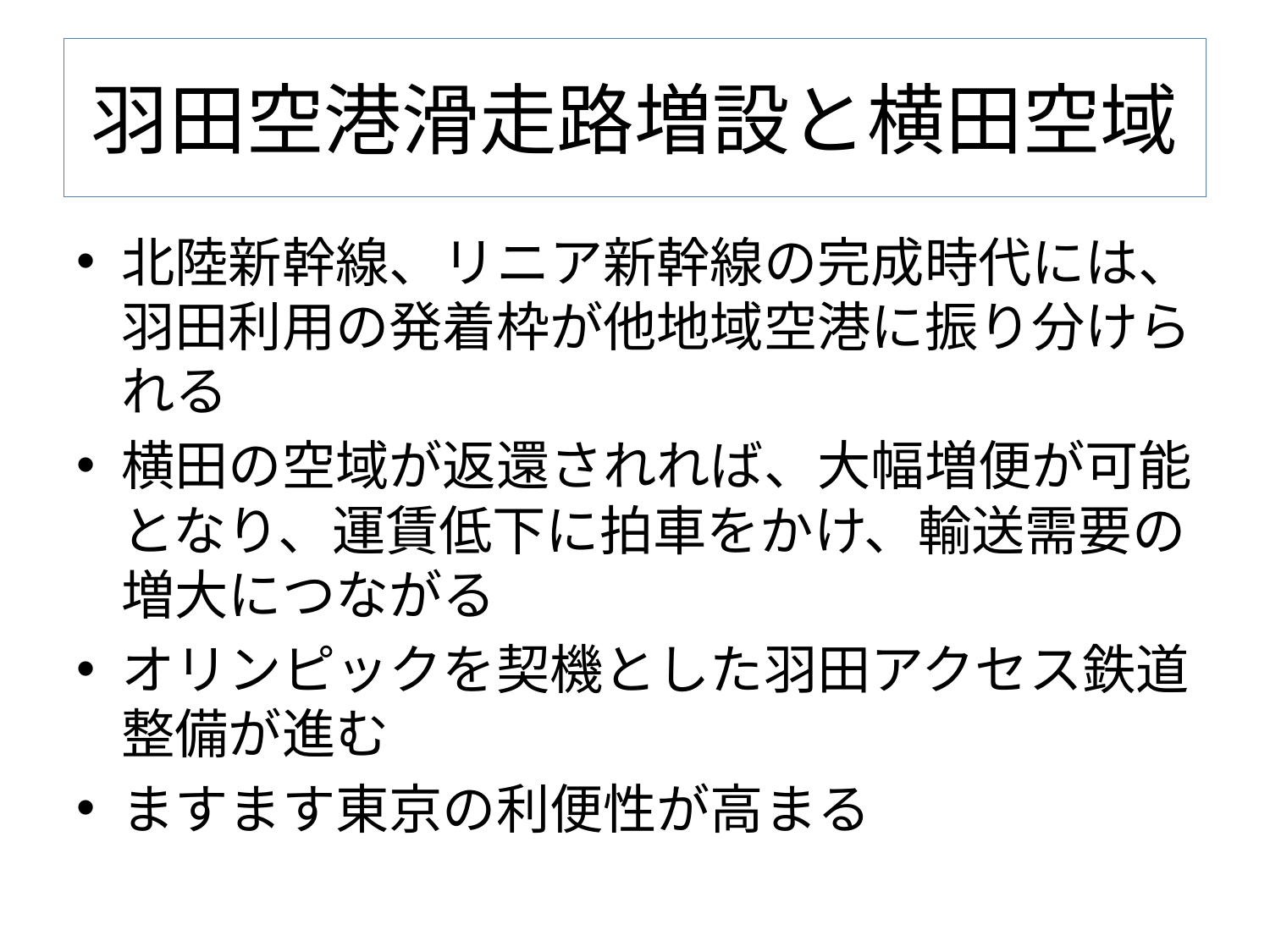

# 羽田空港滑走路増設と横田空域
北陸新幹線、リニア新幹線の完成時代には、羽田利用の発着枠が他地域空港に振り分けられる
横田の空域が返還されれば、大幅増便が可能となり、運賃低下に拍車をかけ、輸送需要の増大につながる
オリンピックを契機とした羽田アクセス鉄道整備が進む
ますます東京の利便性が高まる